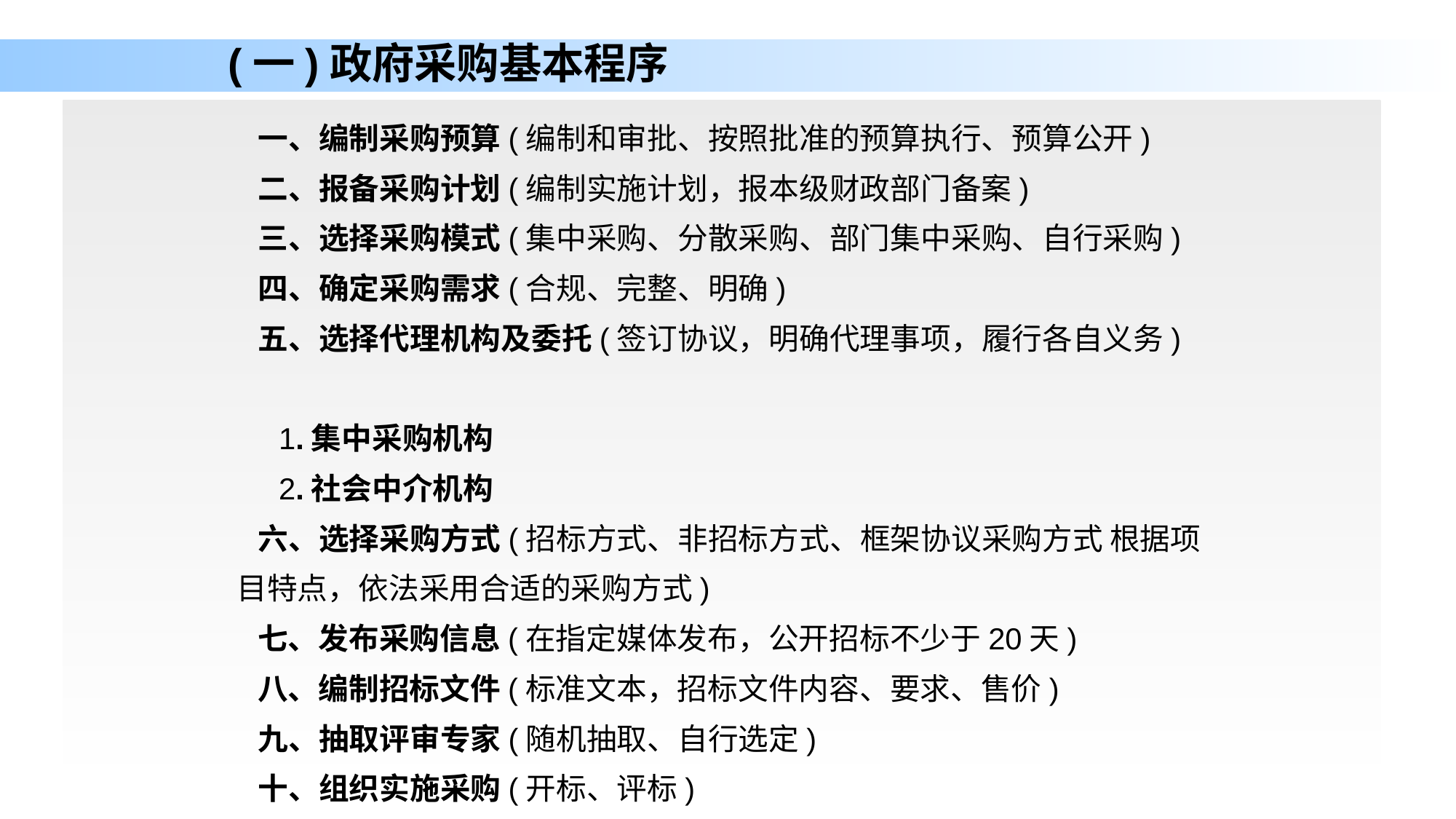

# (一)政府采购基本程序
  一、编制采购预算(编制和审批、按照批准的预算执行、预算公开)
  二、报备采购计划(编制实施计划，报本级财政部门备案)
  三、选择采购模式(集中采购、分散采购、部门集中采购、自行采购)
  四、确定采购需求(合规、完整、明确)
  五、选择代理机构及委托(签订协议，明确代理事项，履行各自义务)
     1.集中采购机构
     2.社会中介机构
  六、选择采购方式(招标方式、非招标方式、框架协议采购方式 根据项目特点，依法采用合适的采购方式)
  七、发布采购信息(在指定媒体发布，公开招标不少于20天)
  八、编制招标文件(标准文本，招标文件内容、要求、售价)
  九、抽取评审专家(随机抽取、自行选定)
  十、组织实施采购(开标、评标)